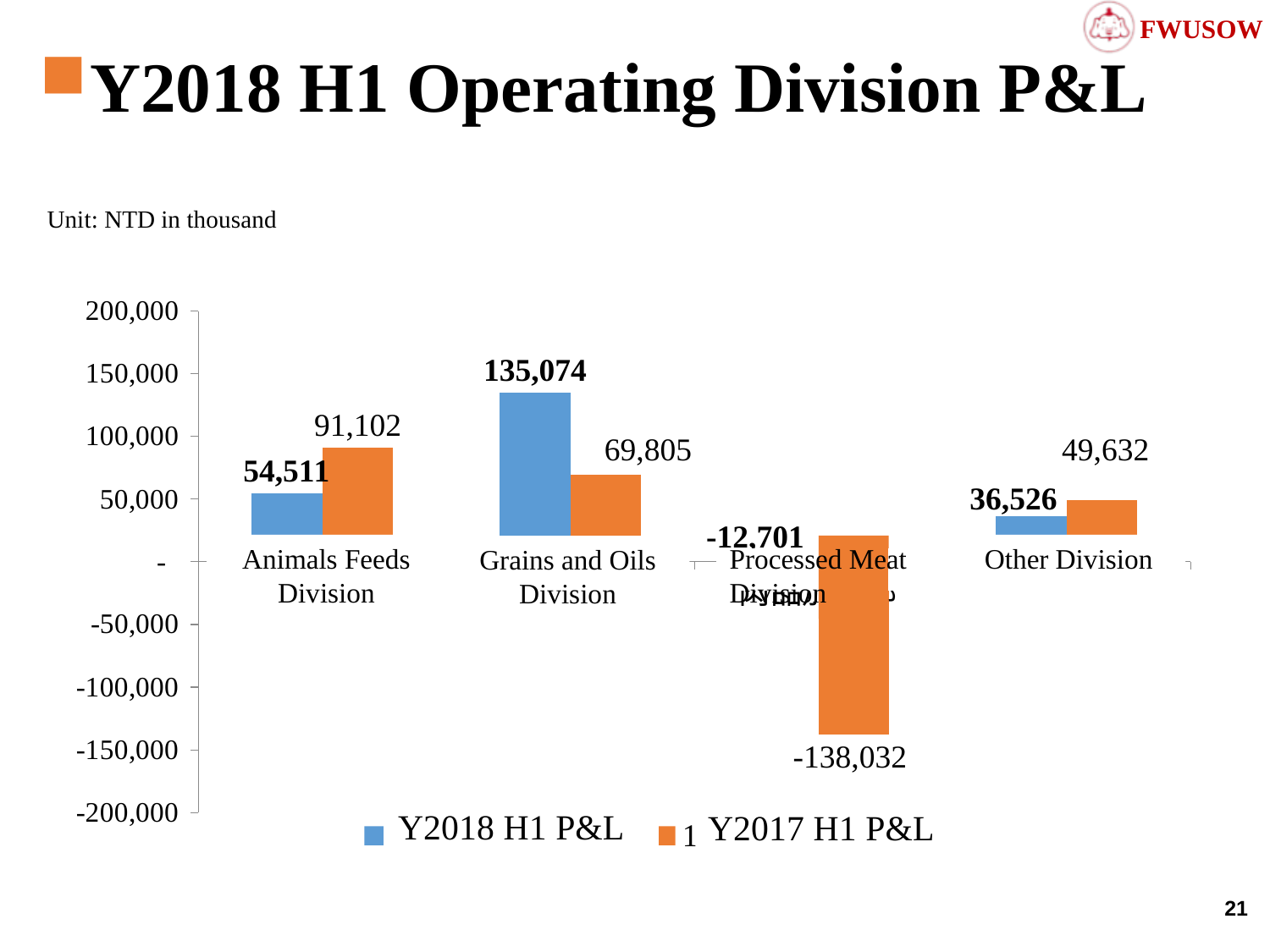

Y2018 H1 Operating Division P&L

### Chart

| Category | 107年上半年損益 | 106年上半年損益 |
|---|---|---|
| 飼料事業部 | 54511.0 | 91102.0 |
| 食糧事業部 | 135074.0 | 69805.0 |
| 肉品加工部 | -12701.0 | -138032.0 |
| 其他部門 | 36526.0 | 49632.0 |
Unit: NTD in thousand
Animals Feeds Division
Processed Meat Division
Other Division

Grains and Oils Division
Y2018 H1 P&L
Y2017 H1 P&L
21